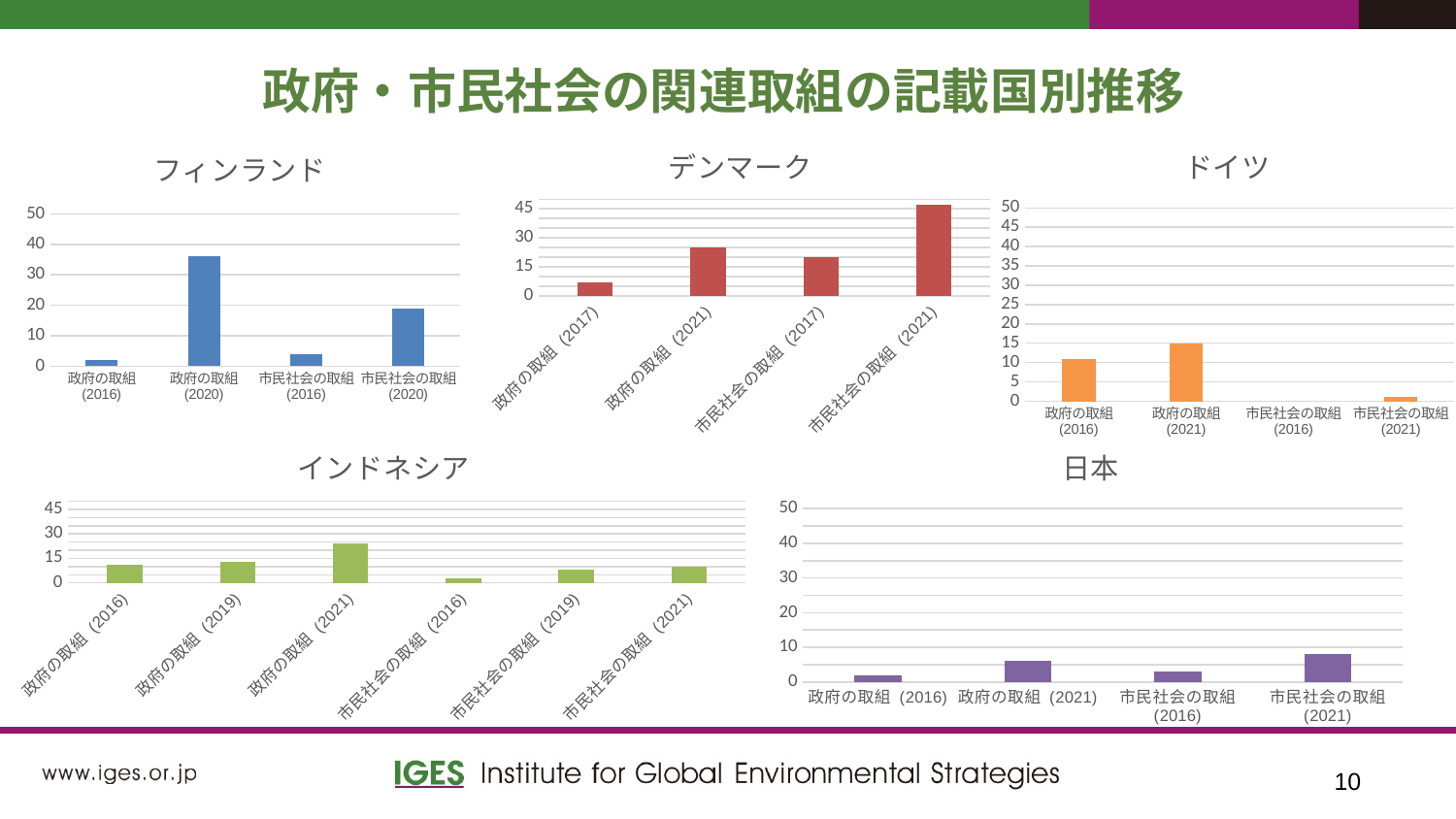

政府・市民社会の関連取組の記載国別推移

### Chart:

| Category | デンマーク |
|---|---|
| 政府の取組 (2017) | 7.0 |
| 政府の取組 (2021) | 25.0 |
| 市民社会の取組 (2017) | 20.0 |
| 市民社会の取組 (2021) | 47.0 |

### Chart:

| Category | ドイツ |
|---|---|
| 政府の取組 (2016) | 11.0 |
| 政府の取組 (2021) | 15.0 |
| 市民社会の取組 (2016) | 0.0 |
| 市民社会の取組 (2021) | 1.0 |

### Chart:

| Category | フィンランド |
|---|---|
| 政府の取組 (2016) | 2.0 |
| 政府の取組 (2020) | 36.0 |
| 市民社会の取組 (2016) | 4.0 |
| 市民社会の取組 (2020) | 19.0 |

### Chart:

| Category | インドネシア |
|---|---|
| 政府の取組 (2016) | 11.0 |
| 政府の取組 (2019) | 13.0 |
| 政府の取組 (2021) | 24.0 |
| 市民社会の取組 (2016) | 3.0 |
| 市民社会の取組 (2019) | 8.0 |
| 市民社会の取組 (2021) | 10.0 |

### Chart:

| Category | 日本 |
|---|---|
| 政府の取組 (2016) | 2.0 |
| 政府の取組 (2021) | 6.0 |
| 市民社会の取組 (2016) | 3.0 |
| 市民社会の取組 (2021) | 8.0 |
10